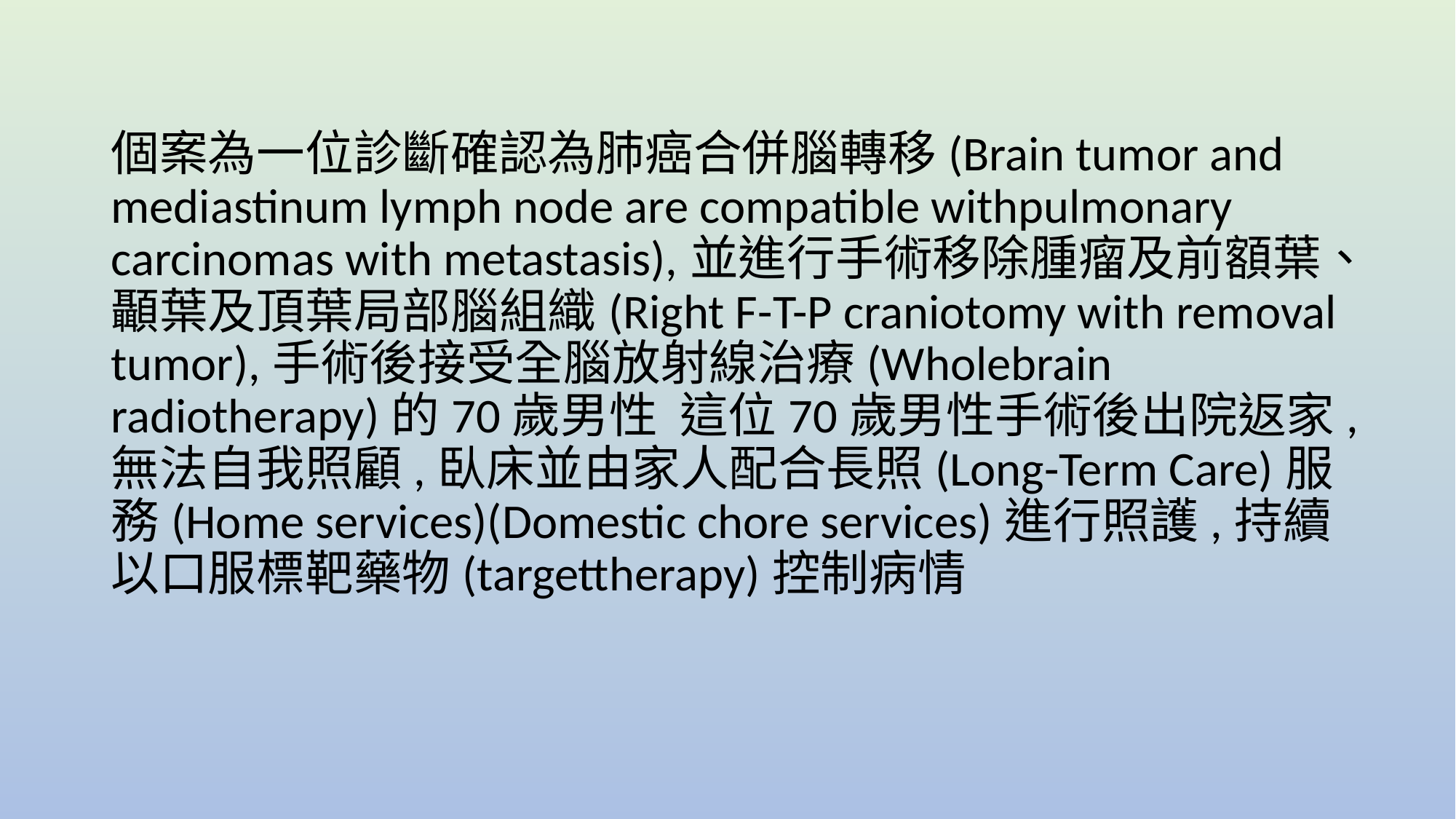

# 個案為一位診斷確認為肺癌合併腦轉移(Brain tumor and mediastinum lymph node are compatible withpulmonary carcinomas with metastasis),並進行手術移除腫瘤及前額葉、顳葉及頂葉局部腦組織(Right F-T-P craniotomy with removal tumor),手術後接受全腦放射線治療(Wholebrain radiotherapy)的70歲男性  這位70歲男性手術後出院返家,無法自我照顧,臥床並由家人配合長照(Long-Term Care)服務(Home services)(Domestic chore services)進行照護,持續以口服標靶藥物(targettherapy)控制病情